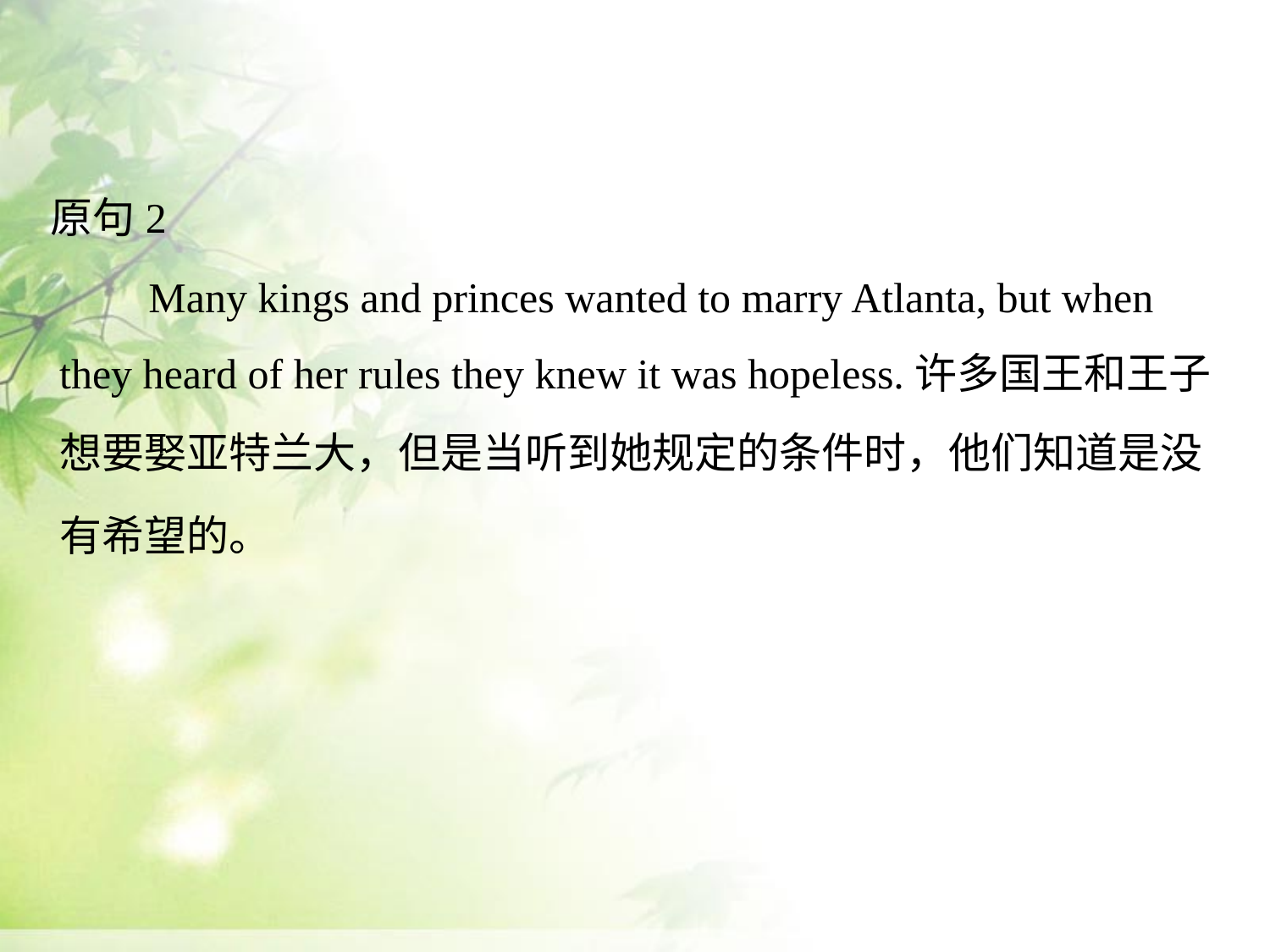

原句2
Many kings and princes wanted to marry Atlanta, but when
they heard of her rules they knew it was hopeless.许多国王和王子

想要娶亚特兰大，但是当听到她规定的条件时，他们知道是没

有希望的。